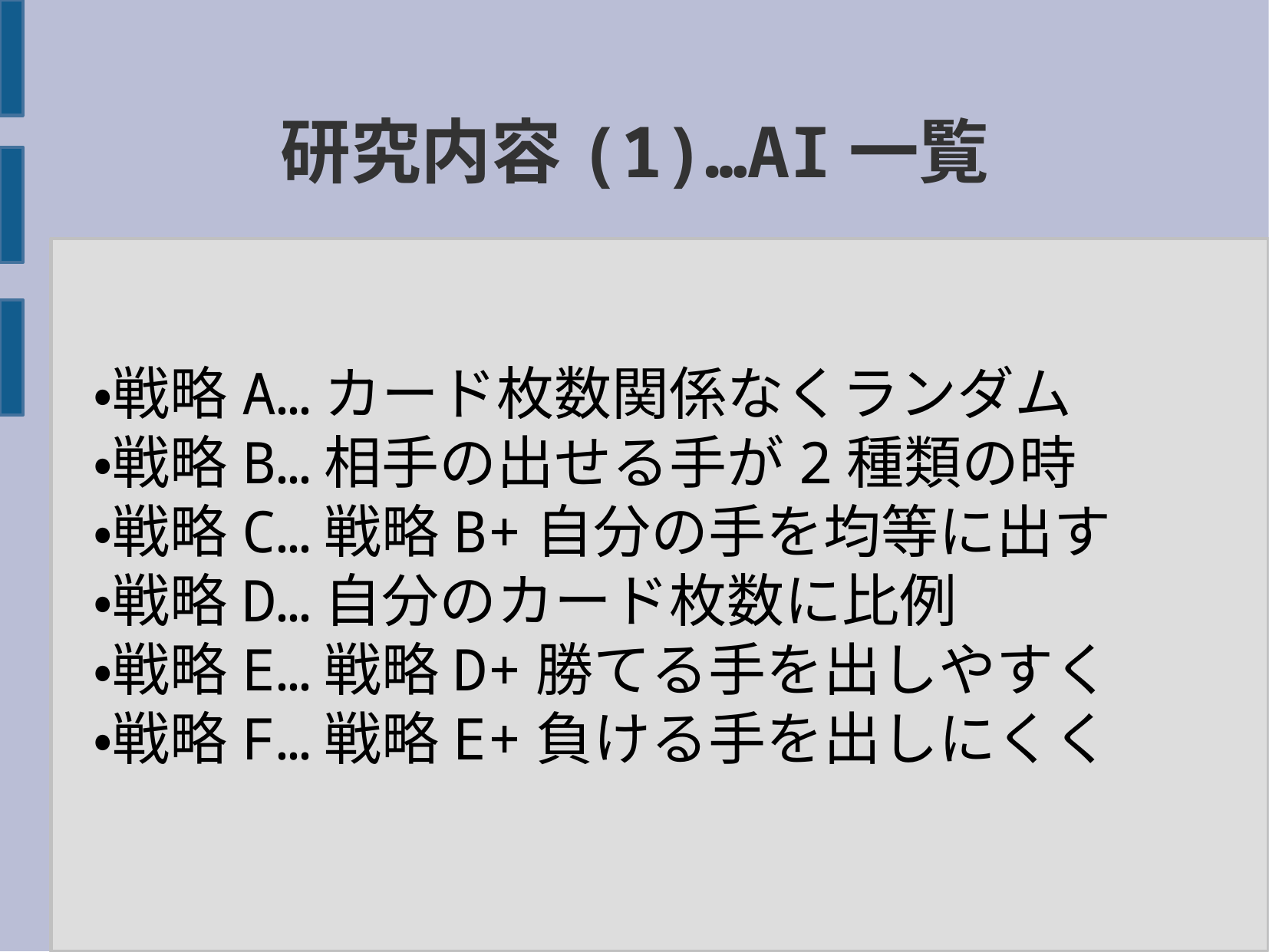

研究内容(1)…AI一覧
・戦略A…カード枚数関係なくランダム
・戦略B…相手の出せる手が2種類の時
・戦略C…戦略B+自分の手を均等に出す
・戦略D…自分のカード枚数に比例
・戦略E…戦略D+勝てる手を出しやすく
・戦略F…戦略E+負ける手を出しにくく